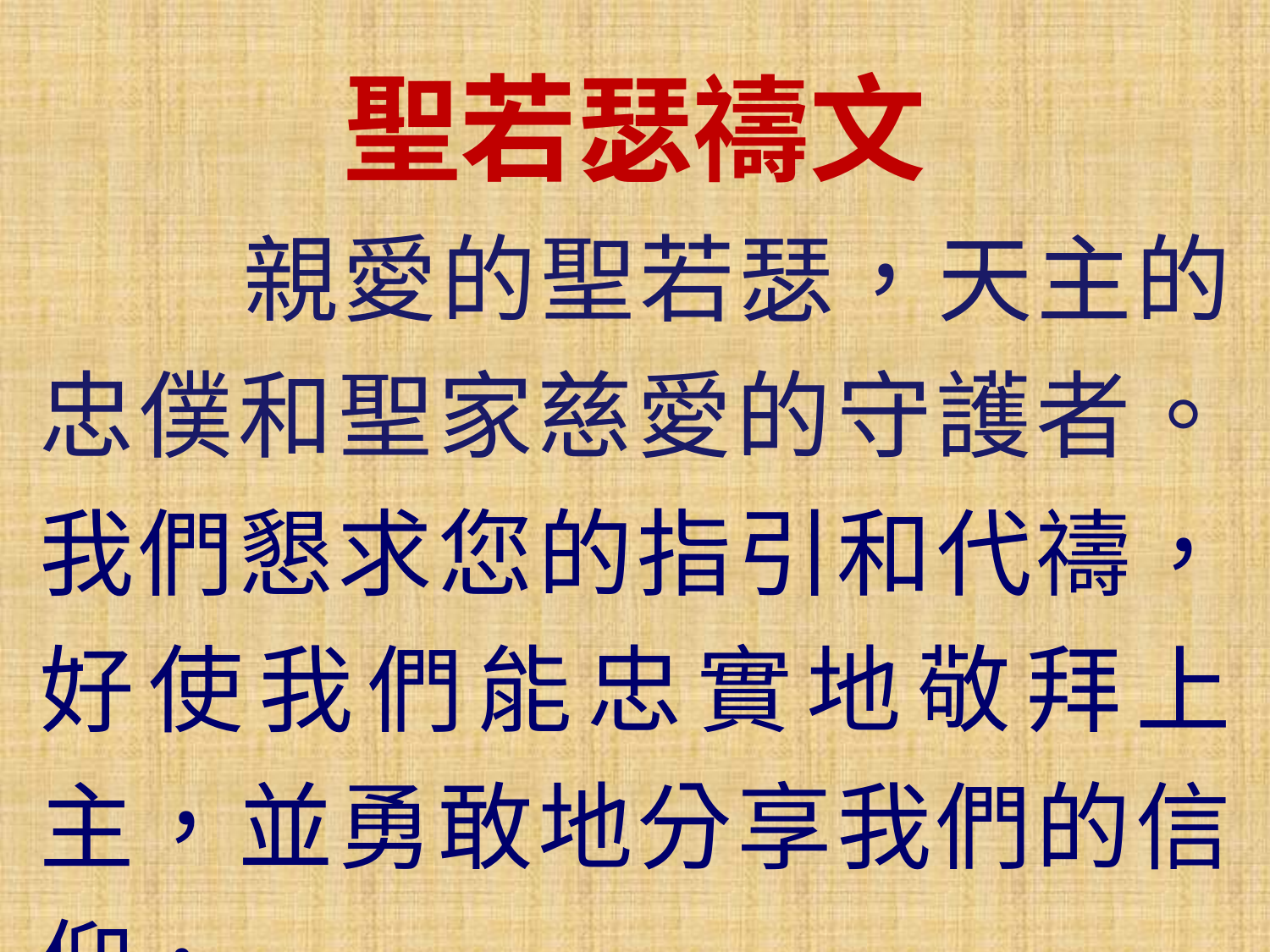

聖若瑟禱文
       親愛的聖若瑟，天主的忠僕和聖家慈愛的守護者。我們懇求您的指引和代禱，好使我們能忠實地敬拜上主，並勇敢地分享我們的信仰，